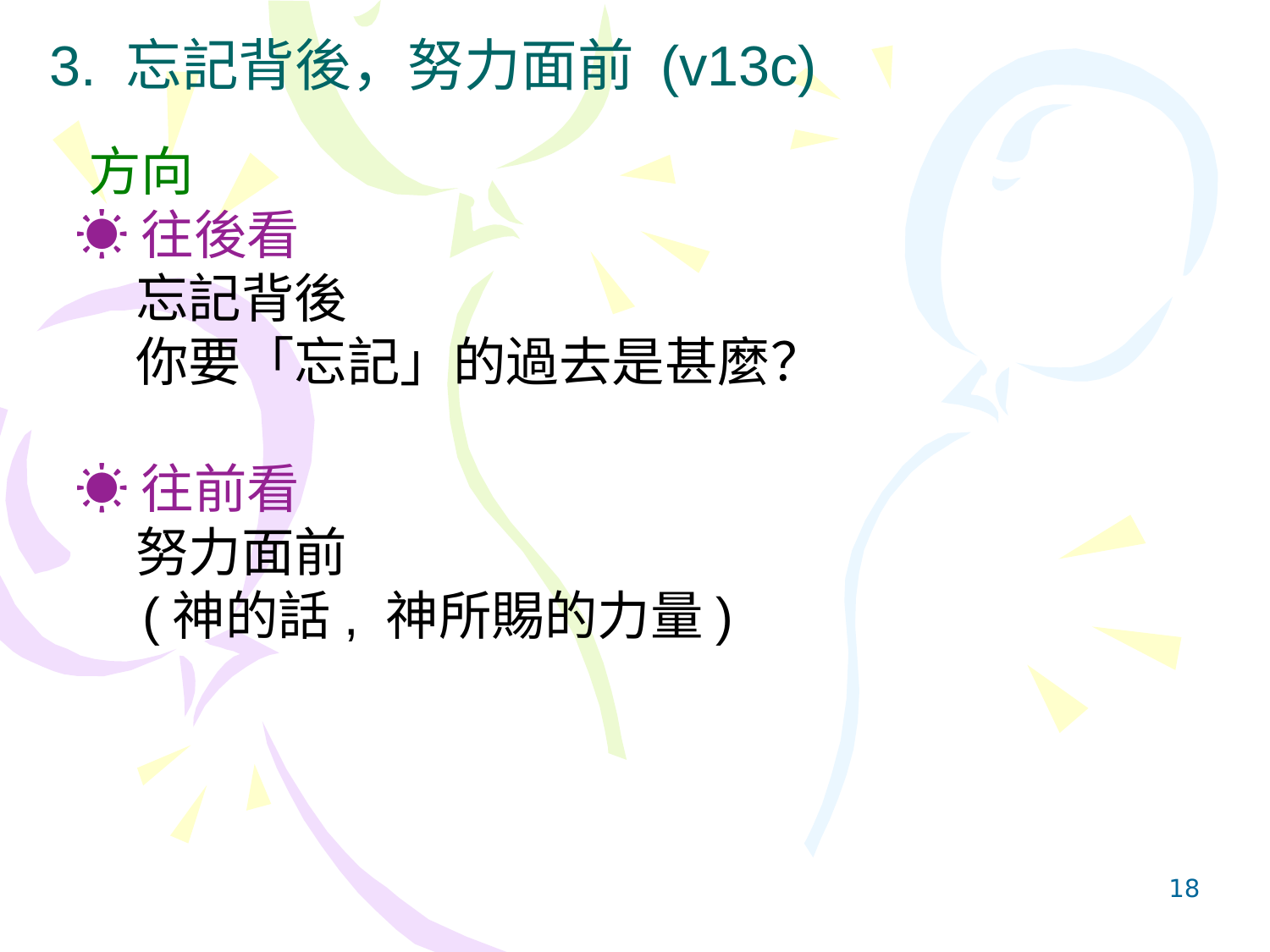

# 3. 忘記背後，努力面前 (v13c)
   方向
   ☀︎往後看
       忘記背後
       你要「忘記」的過去是甚麼？

   ☀︎往前看
       努力面前
       (神的話, 神所賜的力量)
18